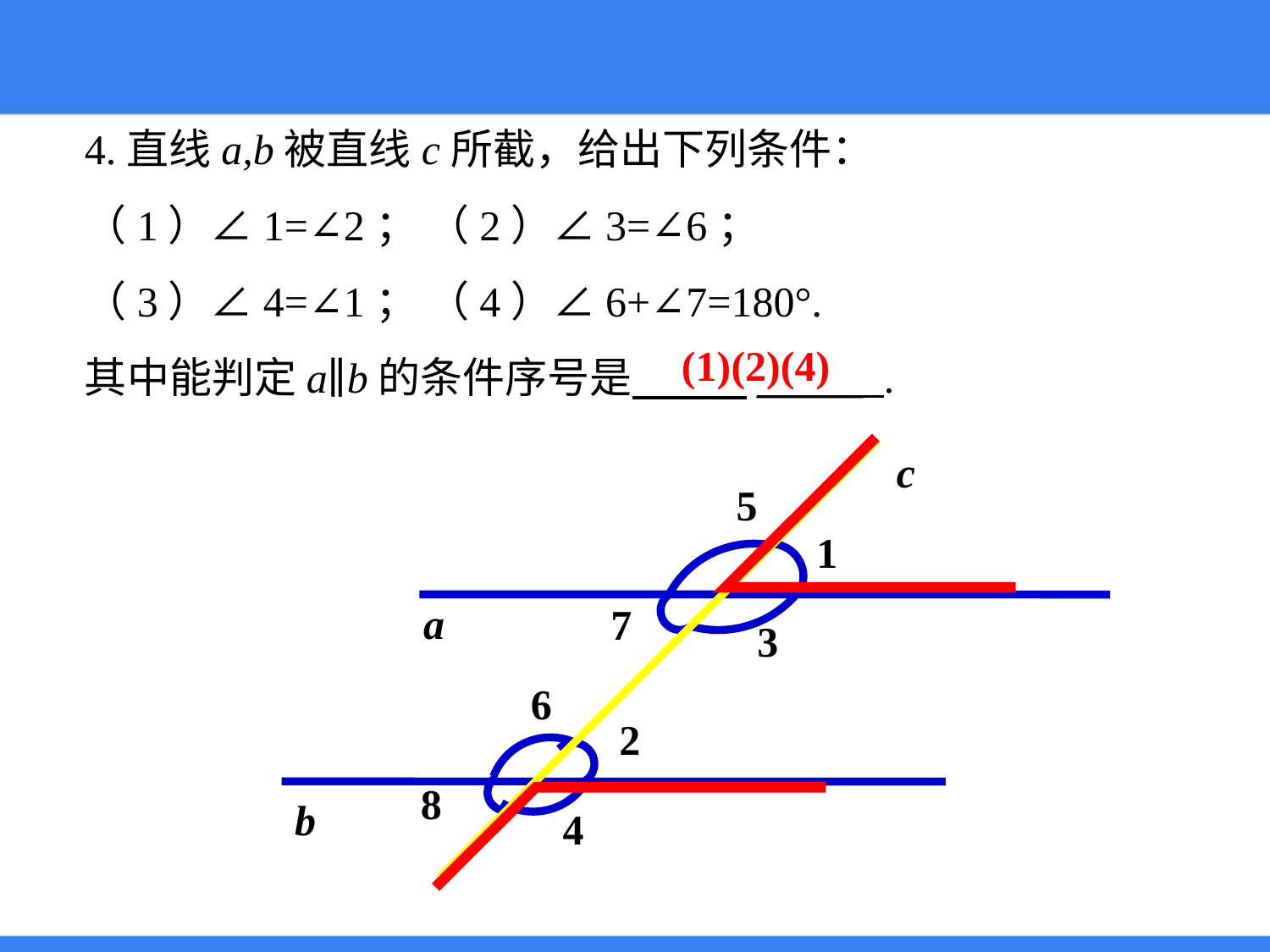

4.直线a,b被直线c所截，给出下列条件：
（1）∠1=∠2； （2）∠3=∠6；
（3）∠4=∠1； （4）∠6+∠7=180°.
其中能判定a∥b的条件序号是            _____  .

(1)(2)(4)

c
5
1

a
7
3
6
2

8

b
4